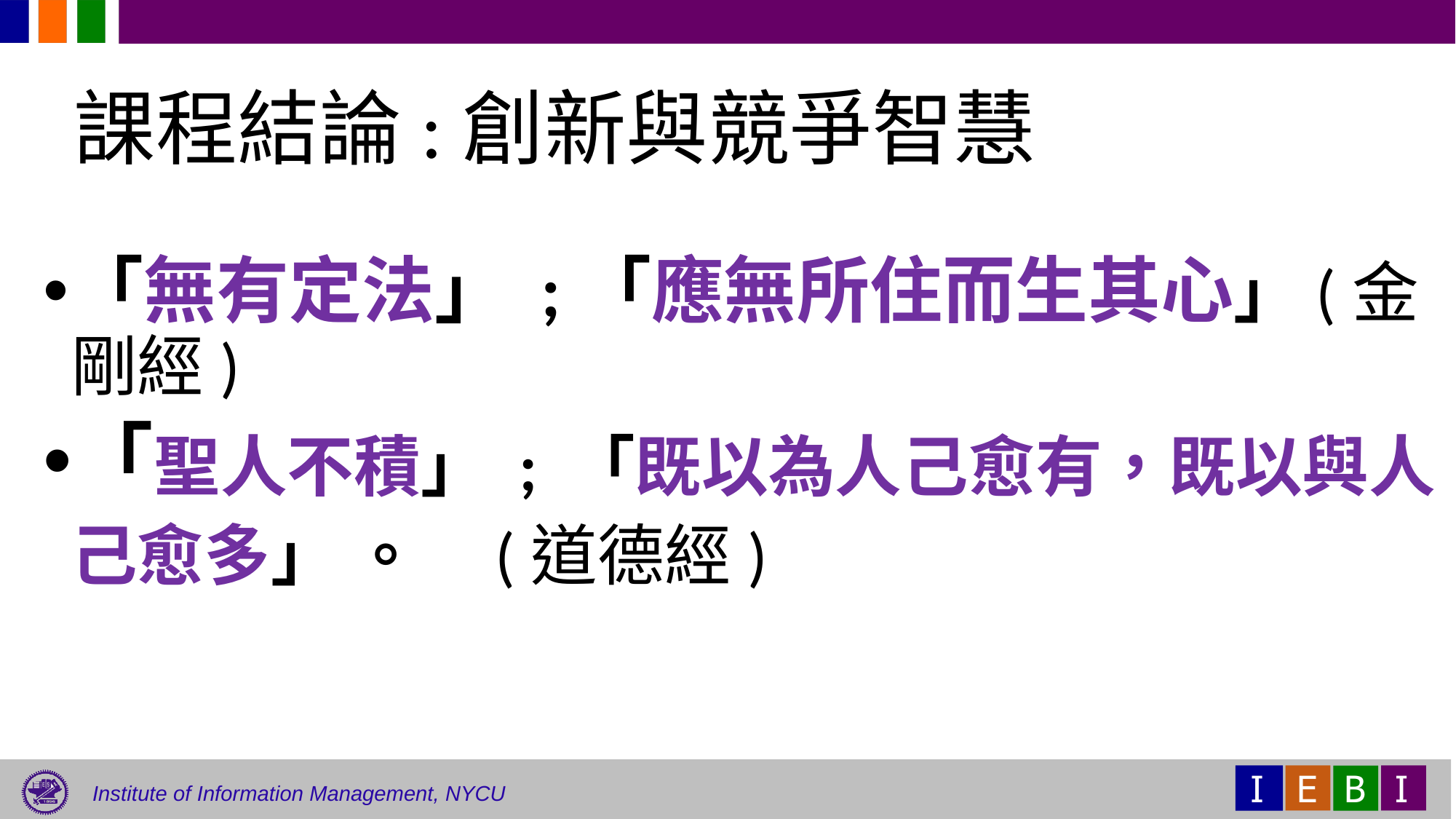

# 課程結論:創新與競爭智慧

「無有定法」 ;「應無所住而生其心」(金剛經)
「聖人不積」 ; 「既以為人己愈有，既以與人己愈多」 。   (道德經)